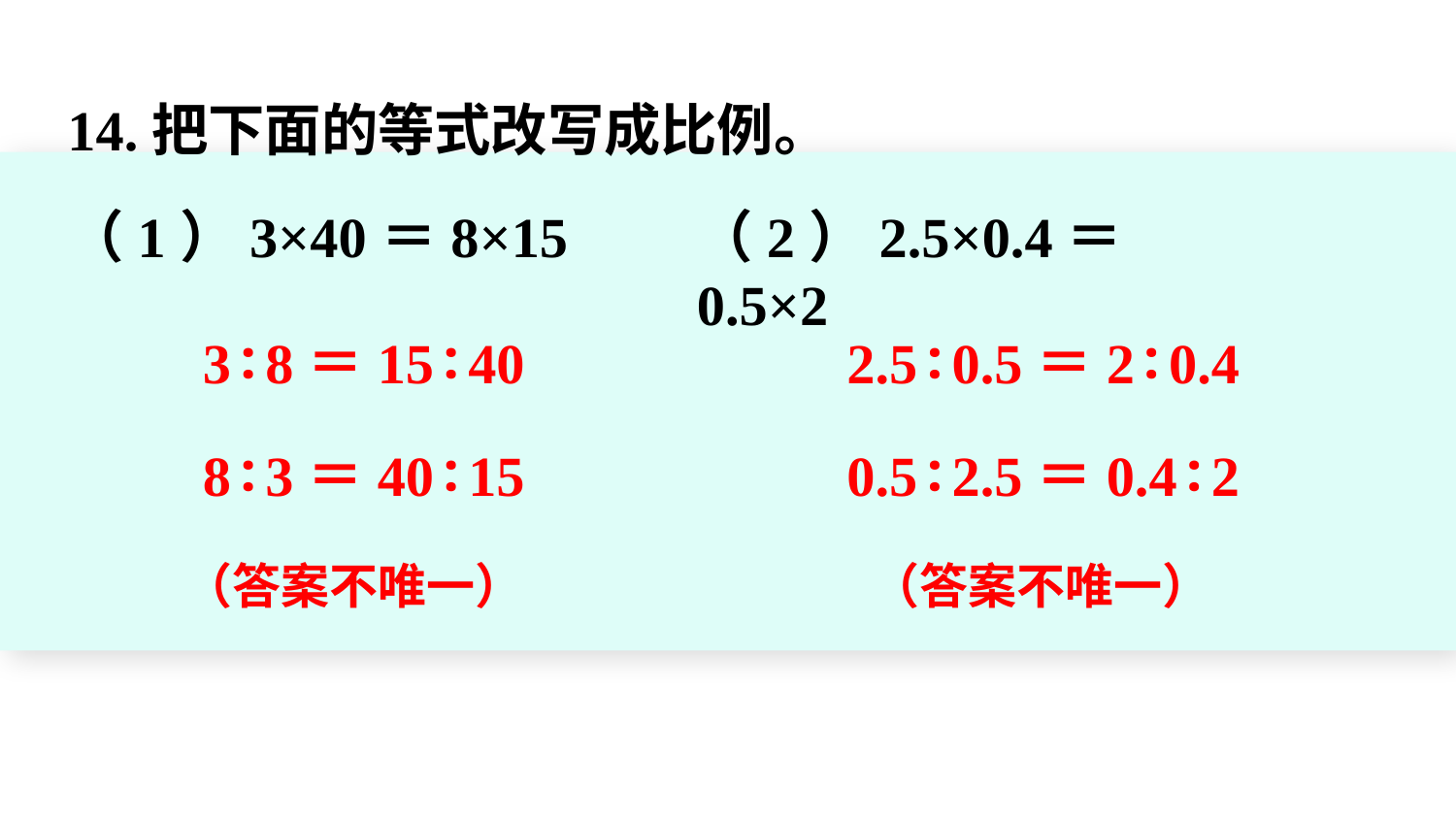

14.把下面的等式改写成比例。
（1）3×40＝8×15
（2）2.5×0.4＝0.5×2
3∶8＝15∶40
2.5∶0.5＝2∶0.4
8∶3＝40∶15
0.5∶2.5＝0.4∶2
（答案不唯一）
（答案不唯一）